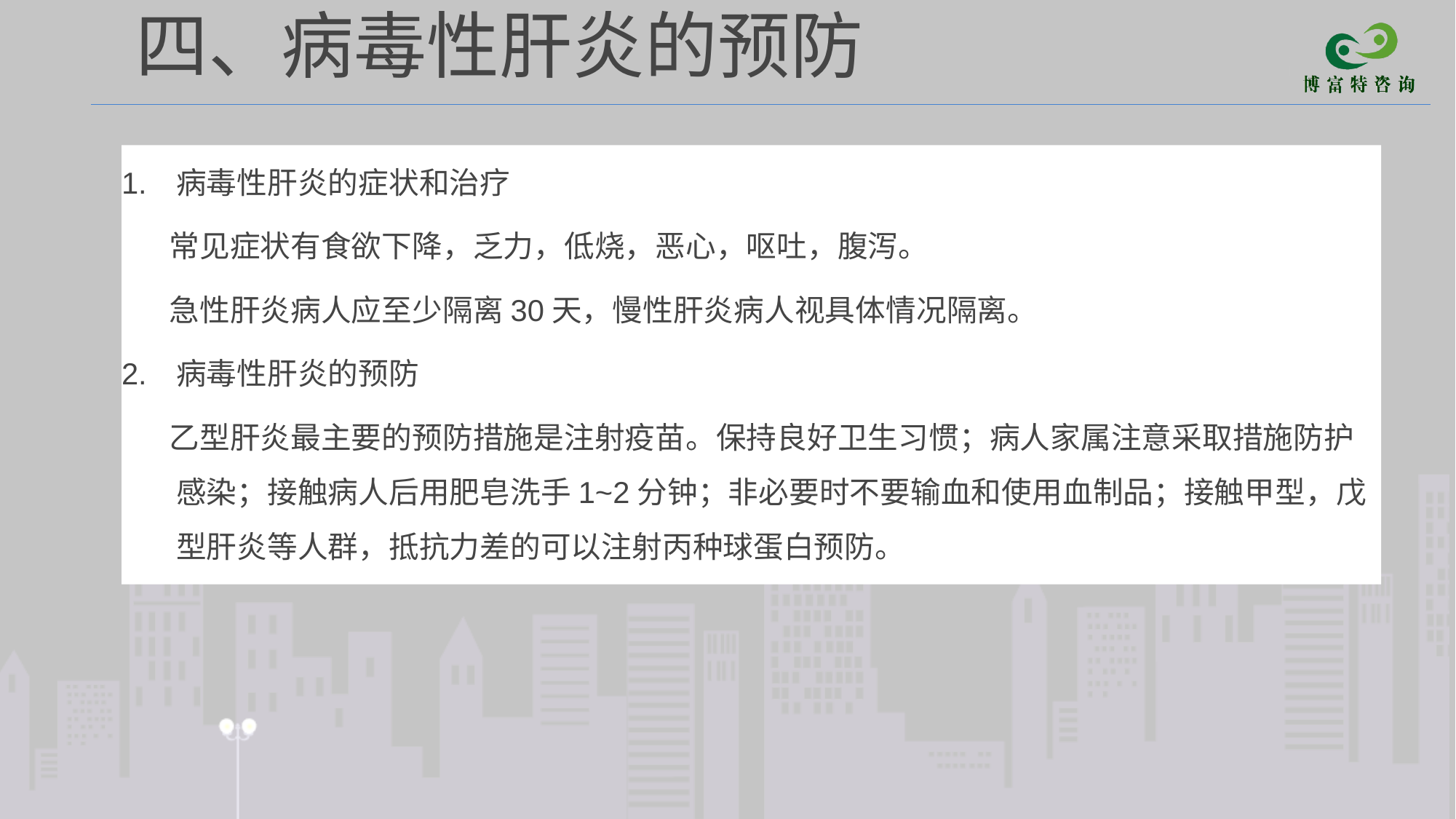

# 四、病毒性肝炎的预防
病毒性肝炎的症状和治疗
      常见症状有食欲下降，乏力，低烧，恶心，呕吐，腹泻。
      急性肝炎病人应至少隔离30天，慢性肝炎病人视具体情况隔离。
病毒性肝炎的预防
      乙型肝炎最主要的预防措施是注射疫苗。保持良好卫生习惯；病人家属注意采取措施防护感染；接触病人后用肥皂洗手1~2分钟；非必要时不要输血和使用血制品；接触甲型，戊型肝炎等人群，抵抗力差的可以注射丙种球蛋白预防。